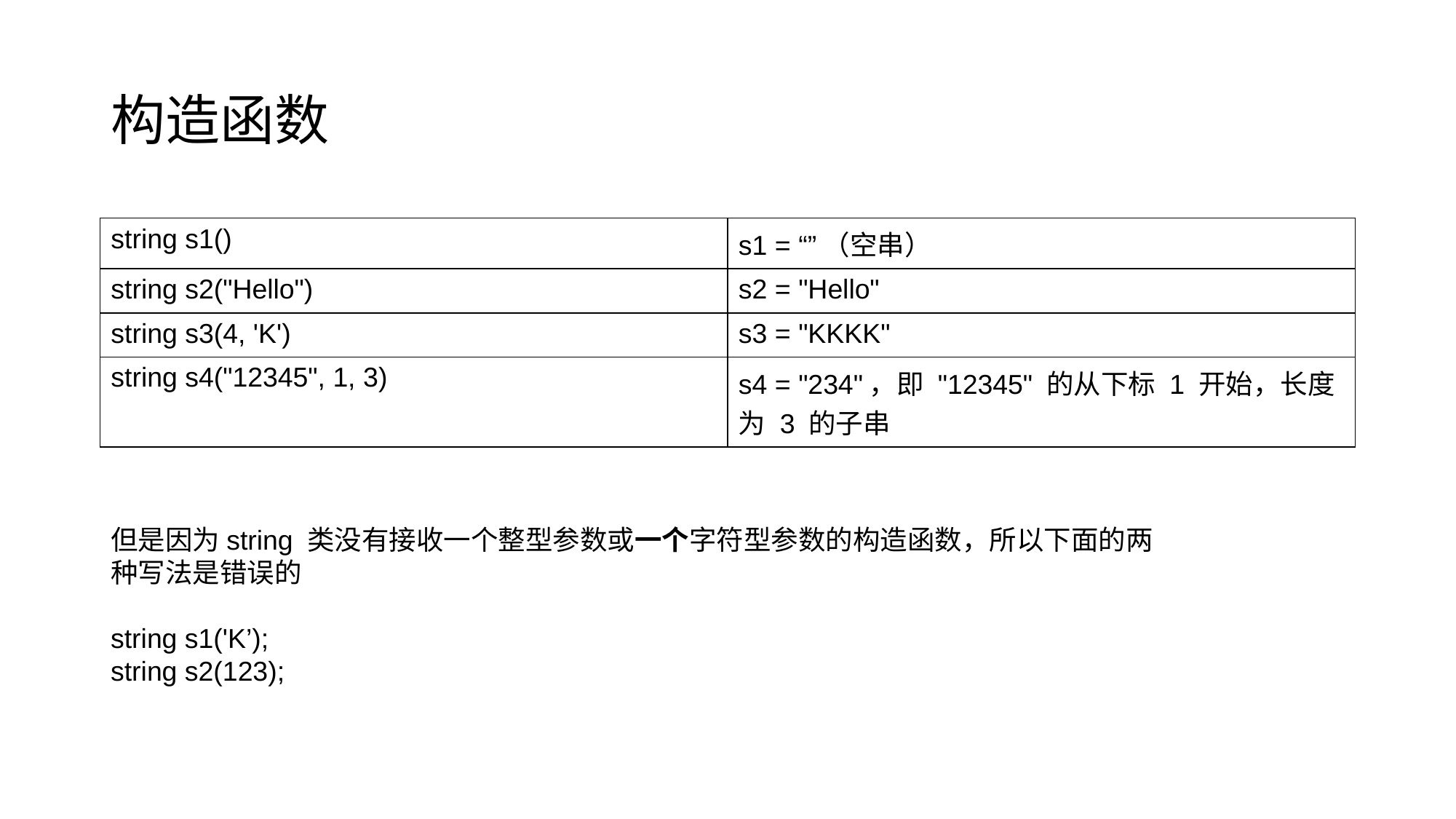

# 构造函数
| string s1() | s1 = “”（空串） |
| --- | --- |
| string s2("Hello") | s2 = "Hello" |
| string s3(4, 'K') | s3 = "KKKK" |
| string s4("12345", 1, 3) | s4 = "234"，即 "12345" 的从下标 1 开始，长度为 3 的子串 |
但是因为string 类没有接收一个整型参数或一个字符型参数的构造函数，所以下面的两种写法是错误的

string s1('K’);
string s2(123);